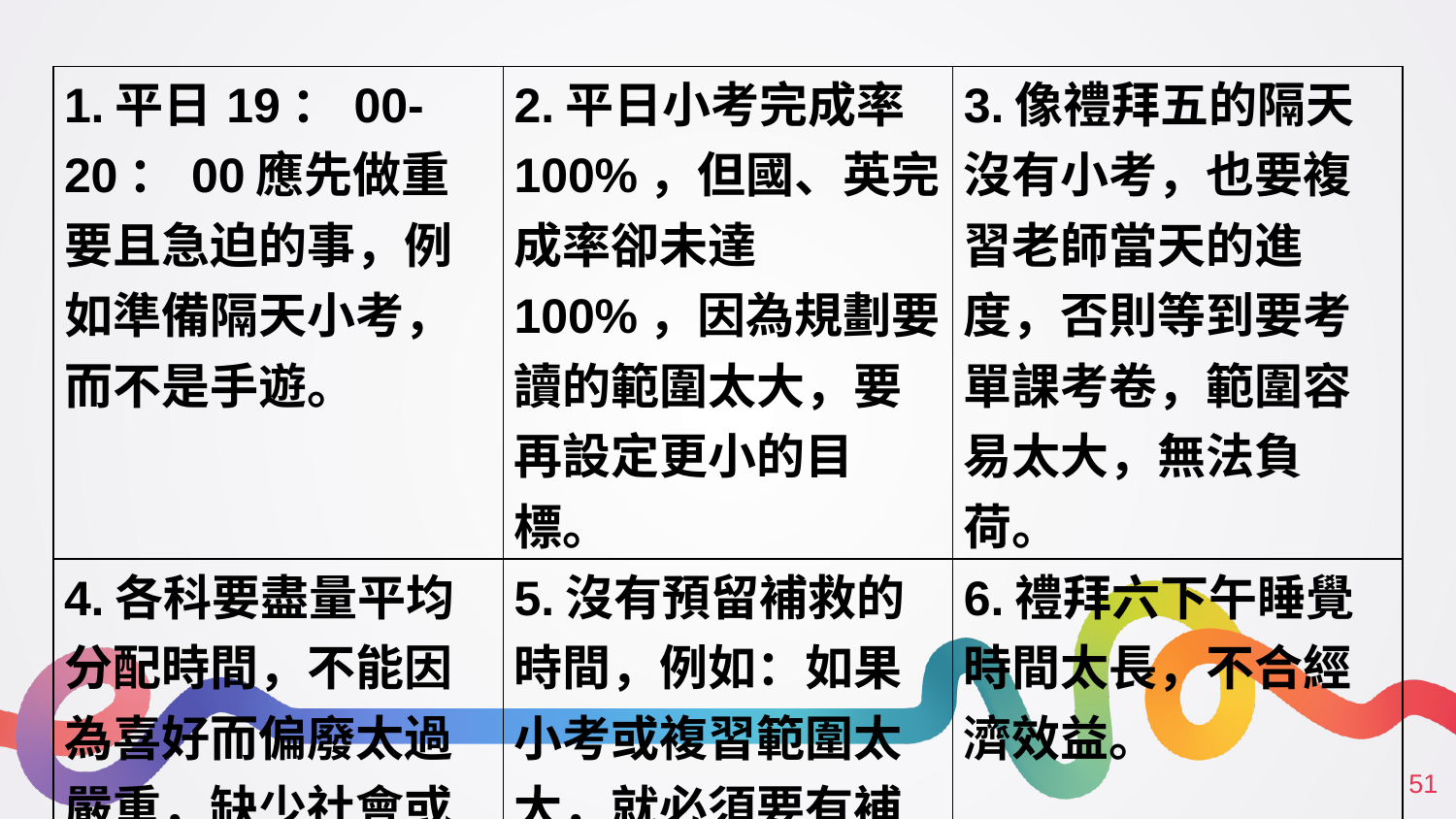

| 1.平日19：00-20：00應先做重要且急迫的事，例如準備隔天小考，而不是手遊。 | 2.平日小考完成率100%，但國、英完成率卻未達100%，因為規劃要讀的範圍太大，要再設定更小的目標。 | 3.像禮拜五的隔天沒有小考，也要複習老師當天的進度，否則等到要考單課考卷，範圍容易太大，無法負荷。 |
| --- | --- | --- |
| 4.各科要盡量平均分配時間，不能因為喜好而偏廢太過嚴重，缺少社會或 自然。 | 5.沒有預留補救的時間，例如：如果小考或複習範圍太大，就必須要有補救時間。 | 6.禮拜六下午睡覺時間太長，不合經濟效益。 |
51